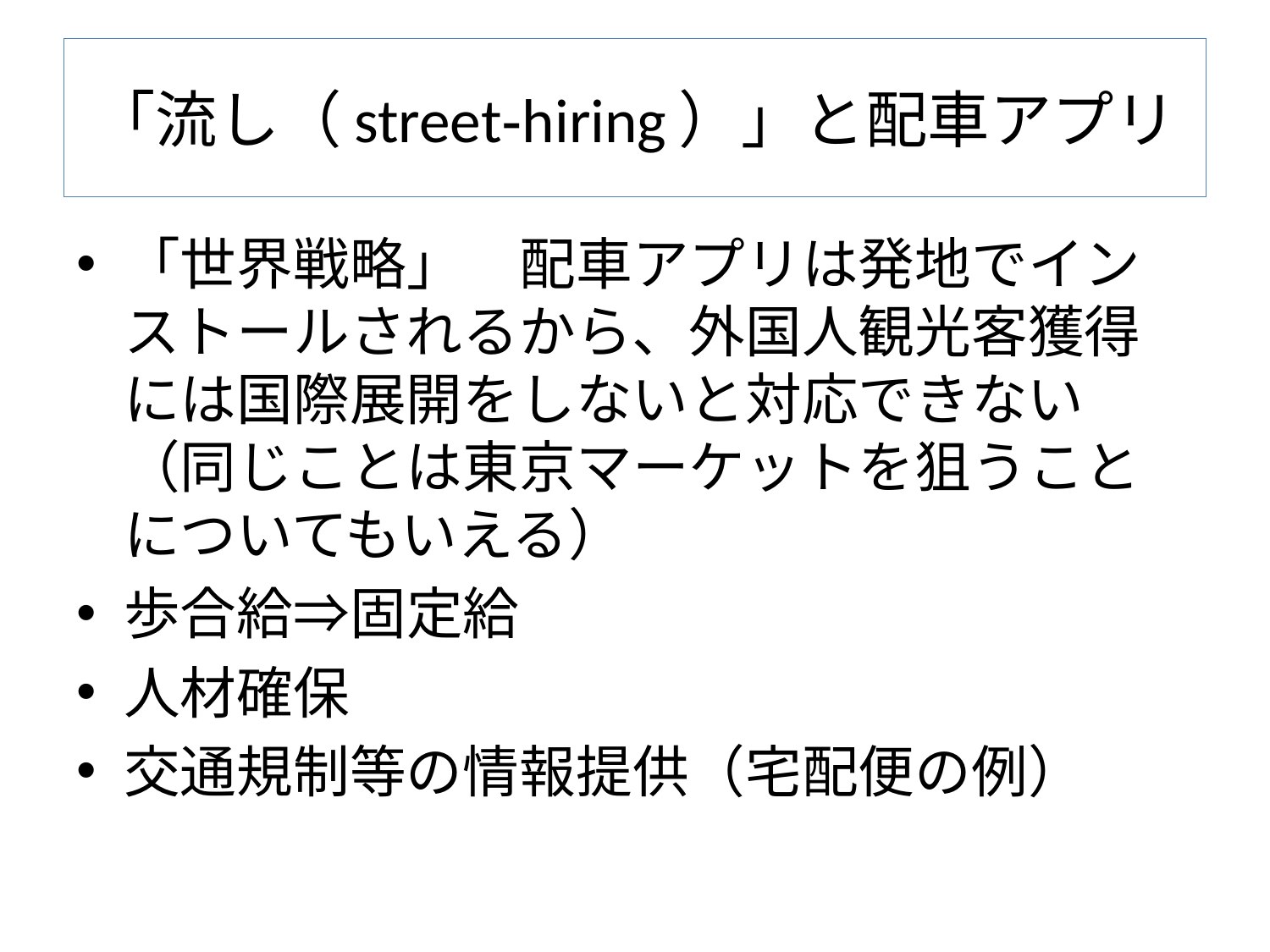

# 「流し（street‐hiring）」と配車アプリ
「世界戦略」　配車アプリは発地でインストールされるから、外国人観光客獲得には国際展開をしないと対応できない（同じことは東京マーケットを狙うことについてもいえる）
歩合給⇒固定給
人材確保
交通規制等の情報提供（宅配便の例）